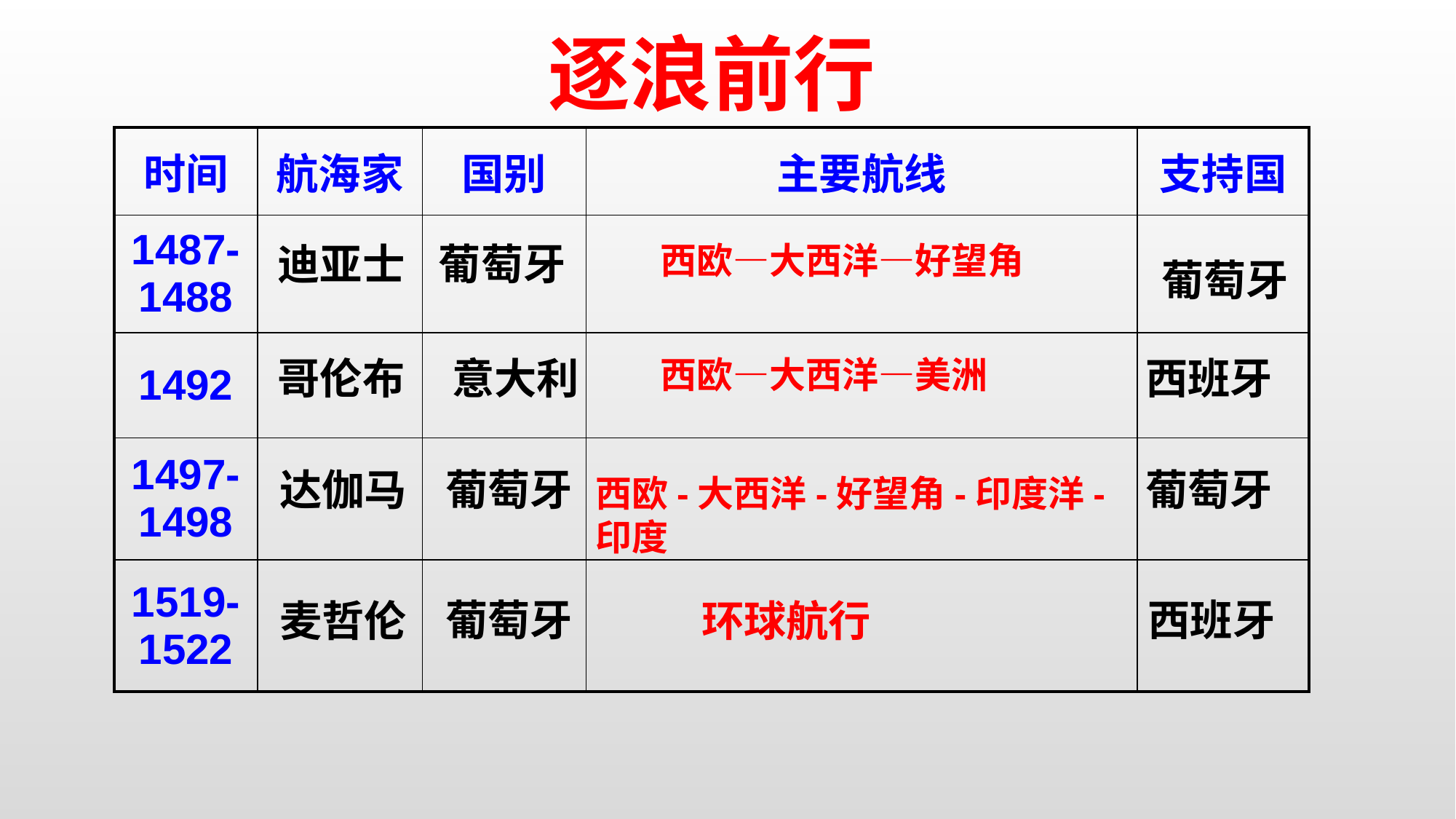

逐浪前行
| 时间 | 航海家 | 国别 | 主要航线 | 支持国 |
| --- | --- | --- | --- | --- |
| 1487-1488 |  |  |  |  |
| 1492 |  |  |  |  |
| 1497-1498 |  |  |  |  |
| 1519-1522 |  |  |  |  |
迪亚士
西欧—大西洋—好望角
葡萄牙
葡萄牙
西班牙
西欧—大西洋—美洲
哥伦布
意大利
达伽马
葡萄牙
葡萄牙
西欧-大西洋-好望角-印度洋-印度
葡萄牙
西班牙
麦哲伦
环球航行